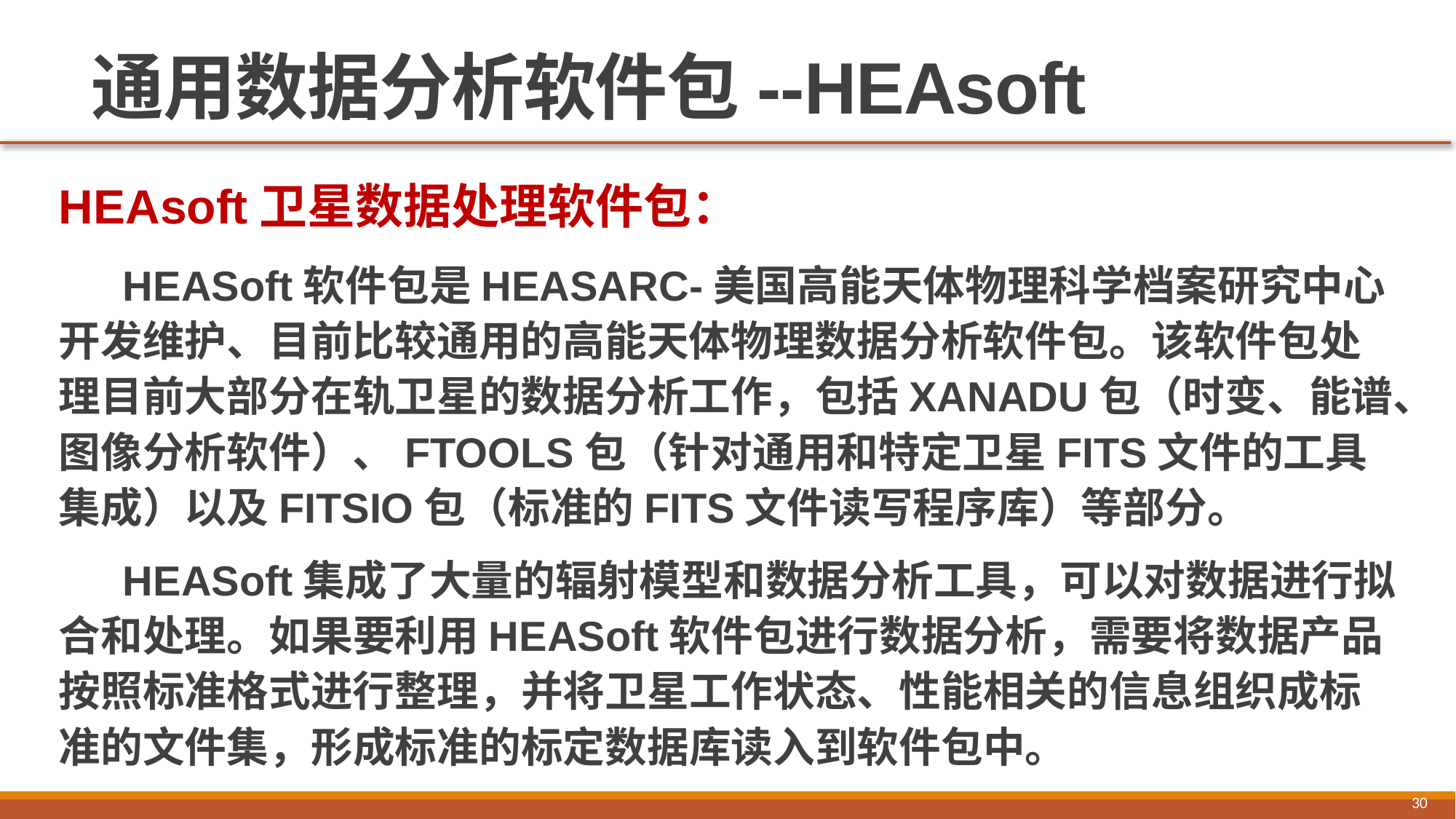

# 通用数据分析软件包--HEAsoft
HEAsoft卫星数据处理软件包：
HEASoft软件包是HEASARC-美国高能天体物理科学档案研究中心开发维护、目前比较通用的高能天体物理数据分析软件包。该软件包处理目前大部分在轨卫星的数据分析工作，包括XANADU包（时变、能谱、图像分析软件）、FTOOLS包（针对通用和特定卫星FITS文件的工具集成）以及FITSIO包（标准的FITS文件读写程序库）等部分。
HEASoft集成了大量的辐射模型和数据分析工具，可以对数据进行拟合和处理。如果要利用HEASoft软件包进行数据分析，需要将数据产品按照标准格式进行整理，并将卫星工作状态、性能相关的信息组织成标准的文件集，形成标准的标定数据库读入到软件包中。
30